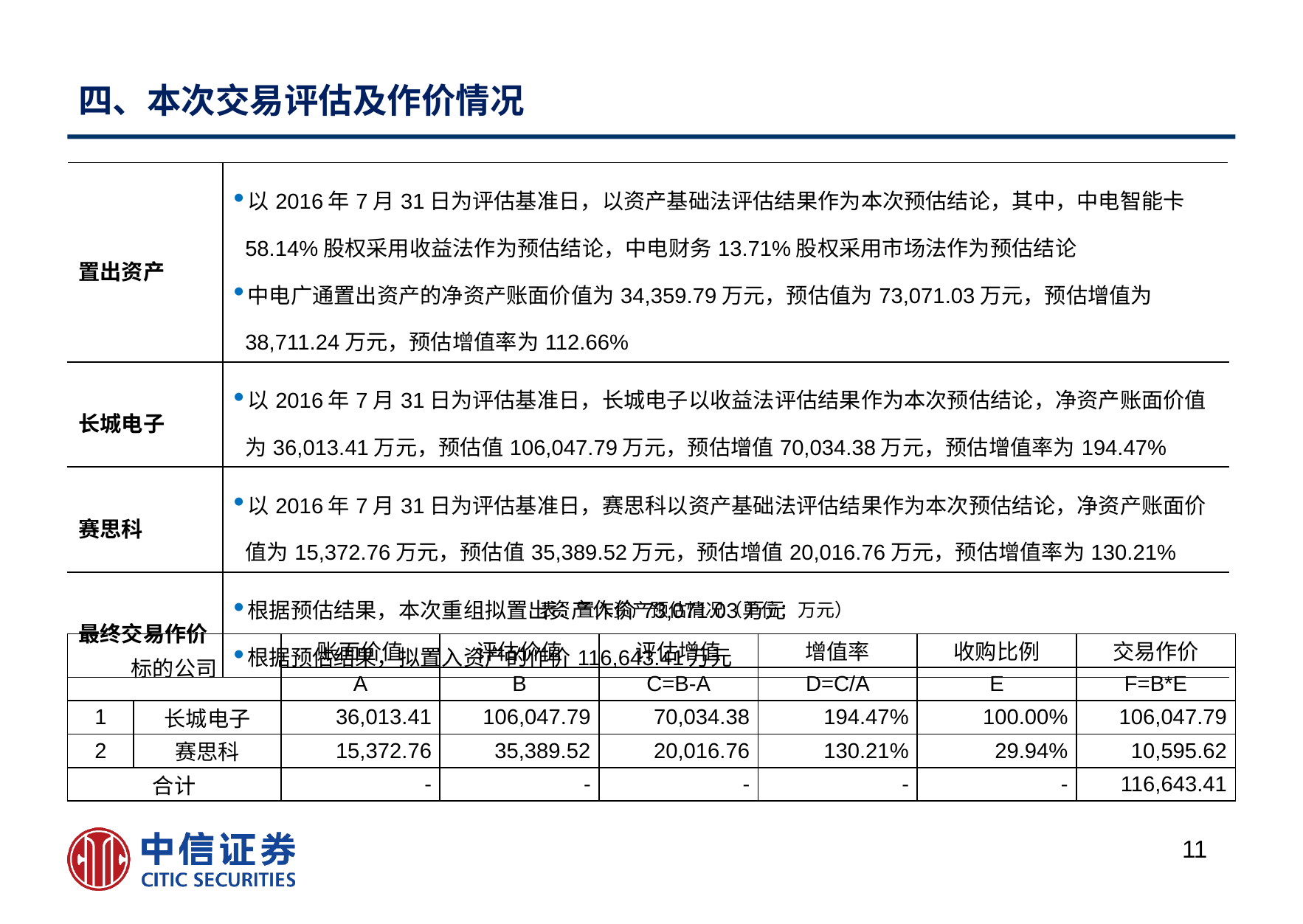

# 四、本次交易评估及作价情况
| 置出资产 | 以2016年7月31日为评估基准日，以资产基础法评估结果作为本次预估结论，其中，中电智能卡58.14%股权采用收益法作为预估结论，中电财务13.71%股权采用市场法作为预估结论 中电广通置出资产的净资产账面价值为34,359.79万元，预估值为73,071.03万元，预估增值为38,711.24万元，预估增值率为112.66% |
| --- | --- |
| 长城电子 | 以2016年7月31日为评估基准日，长城电子以收益法评估结果作为本次预估结论，净资产账面价值为36,013.41万元，预估值106,047.79万元，预估增值70,034.38万元，预估增值率为194.47% |
| 赛思科 | 以2016年7月31日为评估基准日，赛思科以资产基础法评估结果作为本次预估结论，净资产账面价值为15,372.76万元，预估值35,389.52万元，预估增值20,016.76万元，预估增值率为130.21% |
| 最终交易作价 | 根据预估结果，本次重组拟置出资产作价73,071.03万元 根据预估结果，拟置入资产的作价116,643.41万元 |
表：置入资产预估情况（单位：万元）
| 标的公司 |  | 账面价值 | 评估价值 | 评估增值 | 增值率 | 收购比例 | 交易作价 |
| --- | --- | --- | --- | --- | --- | --- | --- |
|  |  | A | B | C=B-A | D=C/A | E | F=B\*E |
| 1 | 长城电子 | 36,013.41 | 106,047.79 | 70,034.38 | 194.47% | 100.00% | 106,047.79 |
| 2 | 赛思科 | 15,372.76 | 35,389.52 | 20,016.76 | 130.21% | 29.94% | 10,595.62 |
| 合计 |  | - | - | - | - | - | 116,643.41 |
11